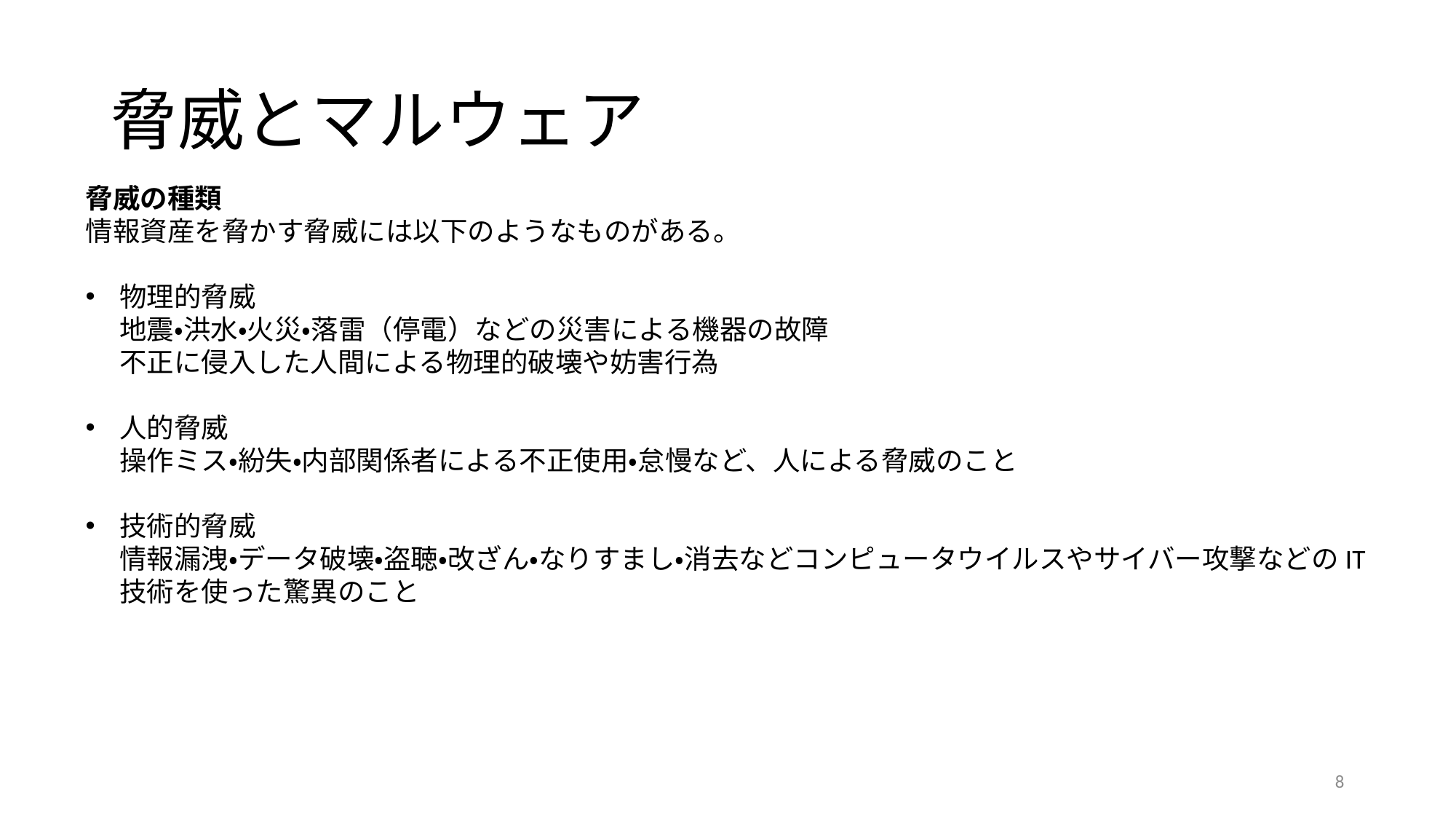

# 脅威とマルウェア
脅威の種類
情報資産を脅かす脅威には以下のようなものがある。

物理的脅威
地震・洪水・火災・落雷（停電）などの災害による機器の故障
不正に侵入した人間による物理的破壊や妨害行為

人的脅威
操作ミス・紛失・内部関係者による不正使用・怠慢など、人による脅威のこと
技術的脅威
情報漏洩・データ破壊・盗聴・改ざん・なりすまし・消去などコンピュータウイルスやサイバー攻撃などのIT技術を使った驚異のこと

8